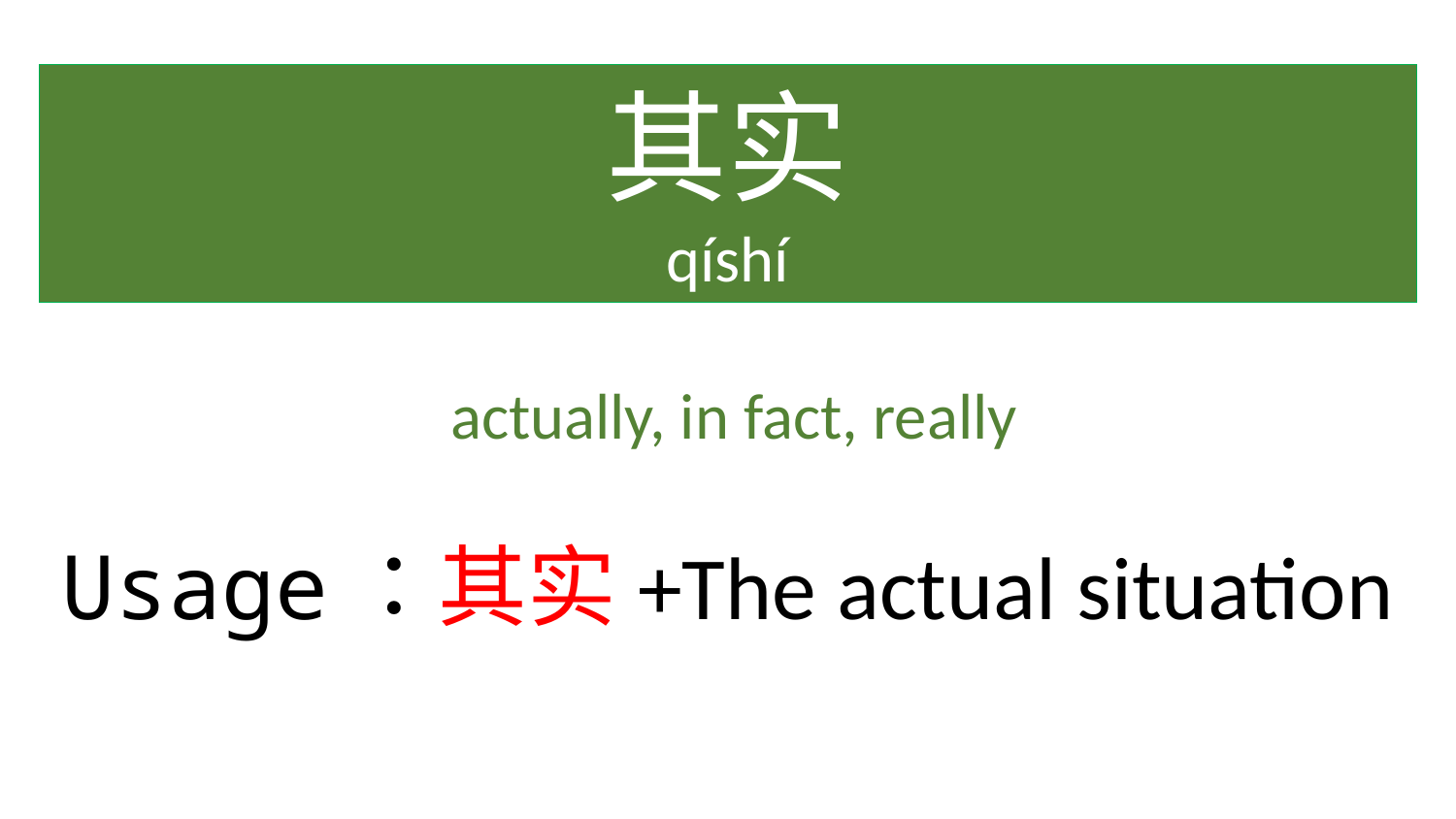

其实
qíshí
 actually, in fact, really
Usage：其实+The actual situation